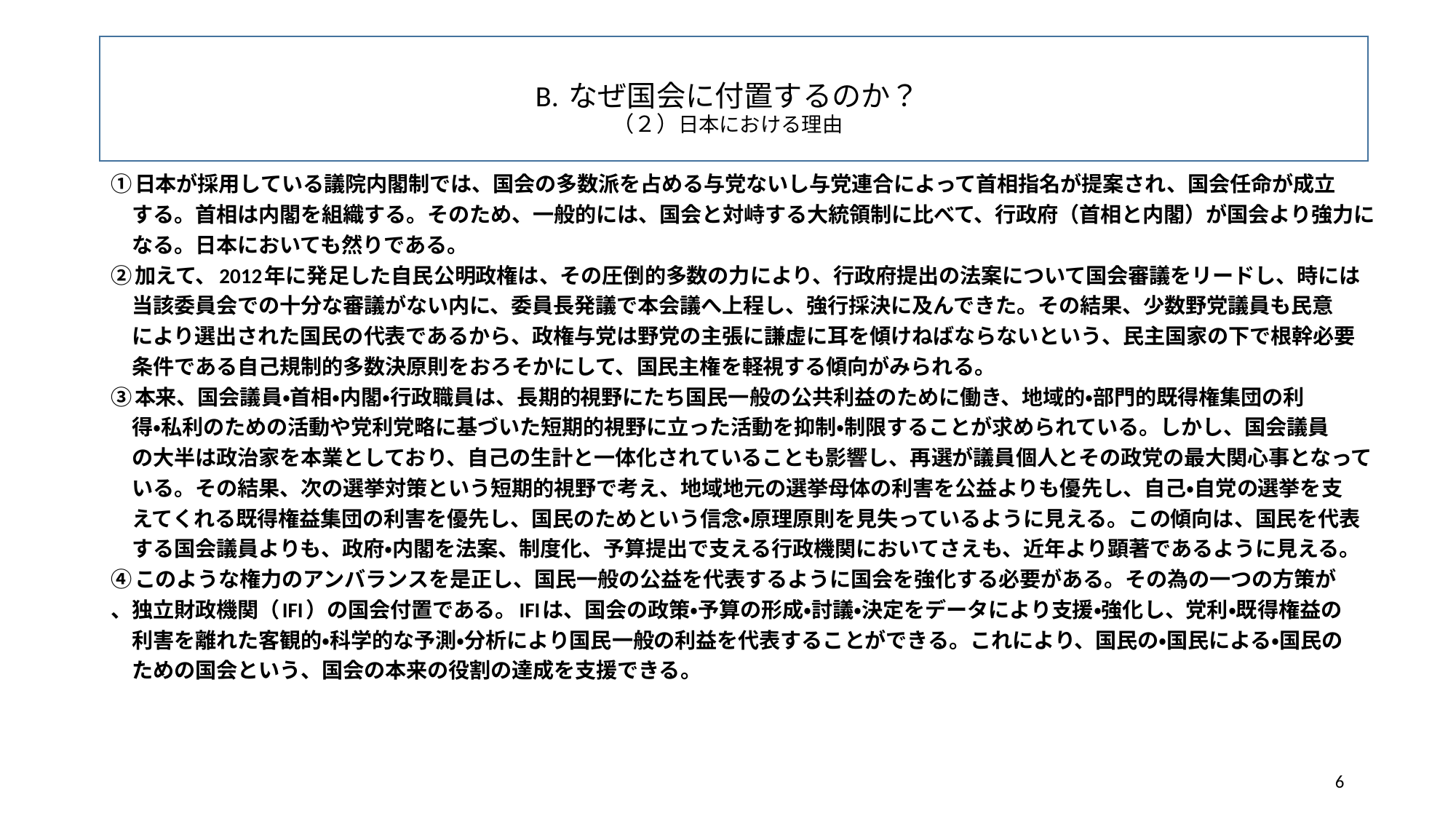

# B. なぜ国会に付置するのか？ （２）日本における理由
①日本が採用している議院内閣制では、国会の多数派を占める与党ないし与党連合によって首相指名が提案され、国会任命が成立
　する。首相は内閣を組織する。そのため、一般的には、国会と対峙する大統領制に比べて、行政府（首相と内閣）が国会より強力に
　なる。日本においても然りである。
②加えて、2012年に発足した自民公明政権は、その圧倒的多数の力により、行政府提出の法案について国会審議をリードし、時には
　当該委員会での十分な審議がない内に、委員長発議で本会議へ上程し、強行採決に及んできた。その結果、少数野党議員も民意
　により選出された国民の代表であるから、政権与党は野党の主張に謙虚に耳を傾けねばならないという、民主国家の下で根幹必要
　条件である自己規制的多数決原則をおろそかにして、国民主権を軽視する傾向がみられる。
③本来、国会議員・首相・内閣・行政職員は、長期的視野にたち国民一般の公共利益のために働き、地域的・部門的既得権集団の利
　得・私利のための活動や党利党略に基づいた短期的視野に立った活動を抑制・制限することが求められている。しかし、国会議員
　の大半は政治家を本業としており、自己の生計と一体化されていることも影響し、再選が議員個人とその政党の最大関心事となって
　いる。その結果、次の選挙対策という短期的視野で考え、地域地元の選挙母体の利害を公益よりも優先し、自己・自党の選挙を支
　えてくれる既得権益集団の利害を優先し、国民のためという信念・原理原則を見失っているように見える。この傾向は、国民を代表
　する国会議員よりも、政府・内閣を法案、制度化、予算提出で支える行政機関においてさえも、近年より顕著であるように見える。
④このような権力のアンバランスを是正し、国民一般の公益を代表するように国会を強化する必要がある。その為の一つの方策が
、独立財政機関（IFI）の国会付置である。IFIは、国会の政策・予算の形成・討議・決定をデータにより支援・強化し、党利・既得権益の
　利害を離れた客観的・科学的な予測・分析により国民一般の利益を代表することができる。これにより、国民の・国民による・国民の
　ための国会という、国会の本来の役割の達成を支援できる。
6